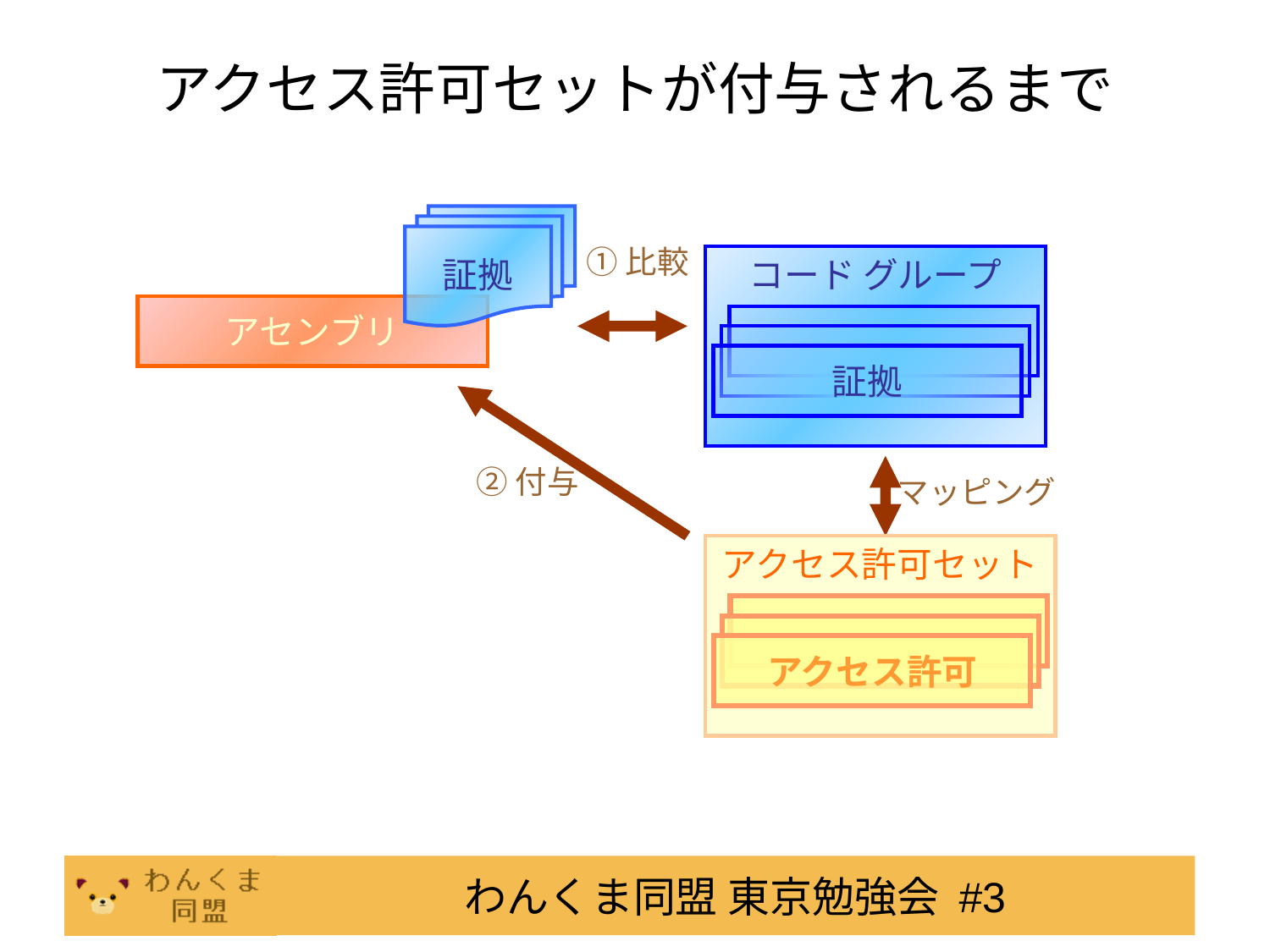

# アクセス許可セットが付与されるまで
証拠
①比較
コード グループ

証拠
アセンブリ

②付与

マッピング
アクセス許可セット

アクセス許可